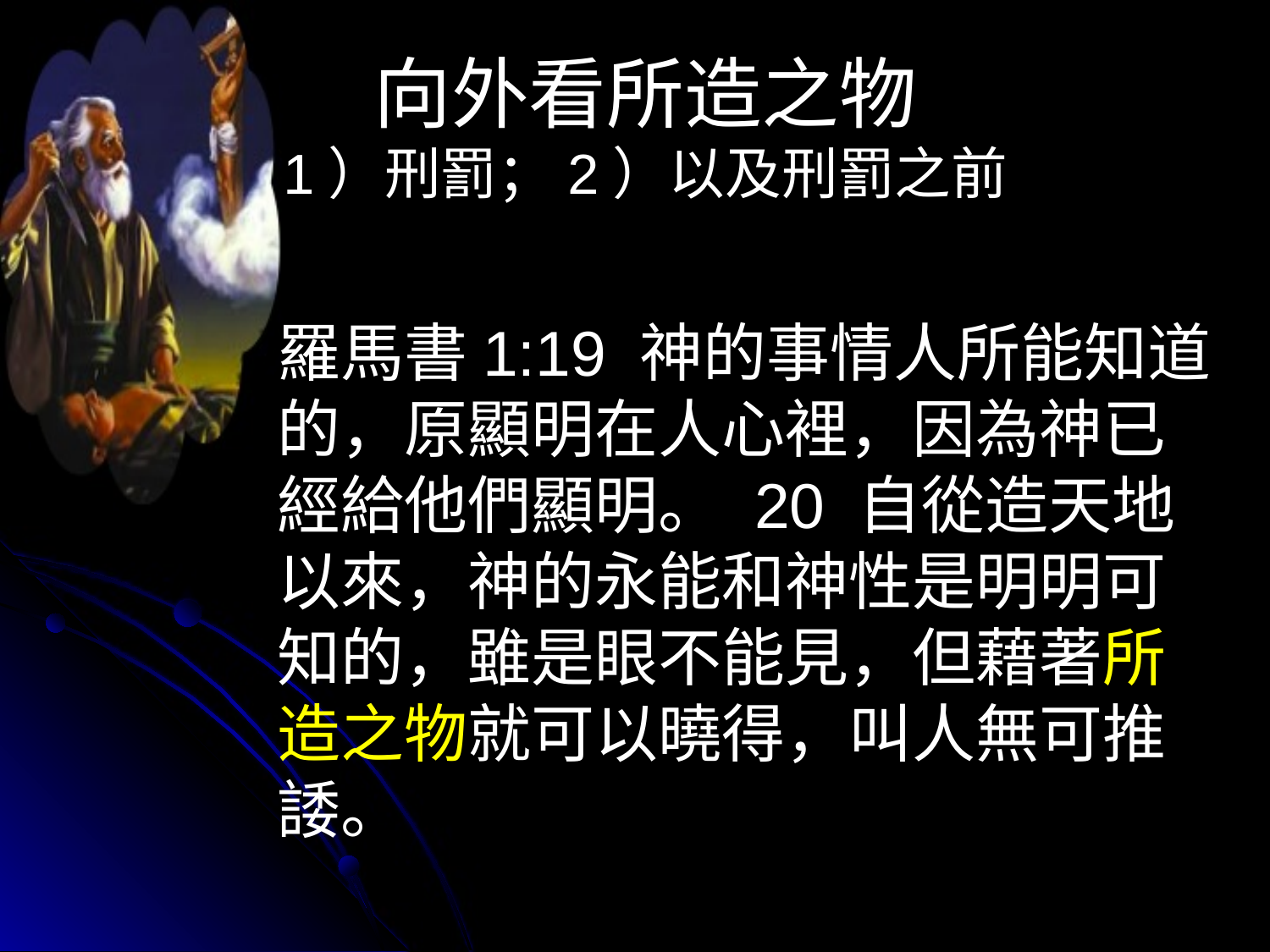

# 向外看所造之物 1）刑罰；2）以及刑罰之前
羅馬書1:19 神的事情人所能知道的，原顯明在人心裡，因為神已經給他們顯明。 20 自從造天地以來，神的永能和神性是明明可知的，雖是眼不能見，但藉著所造之物就可以曉得，叫人無可推諉。